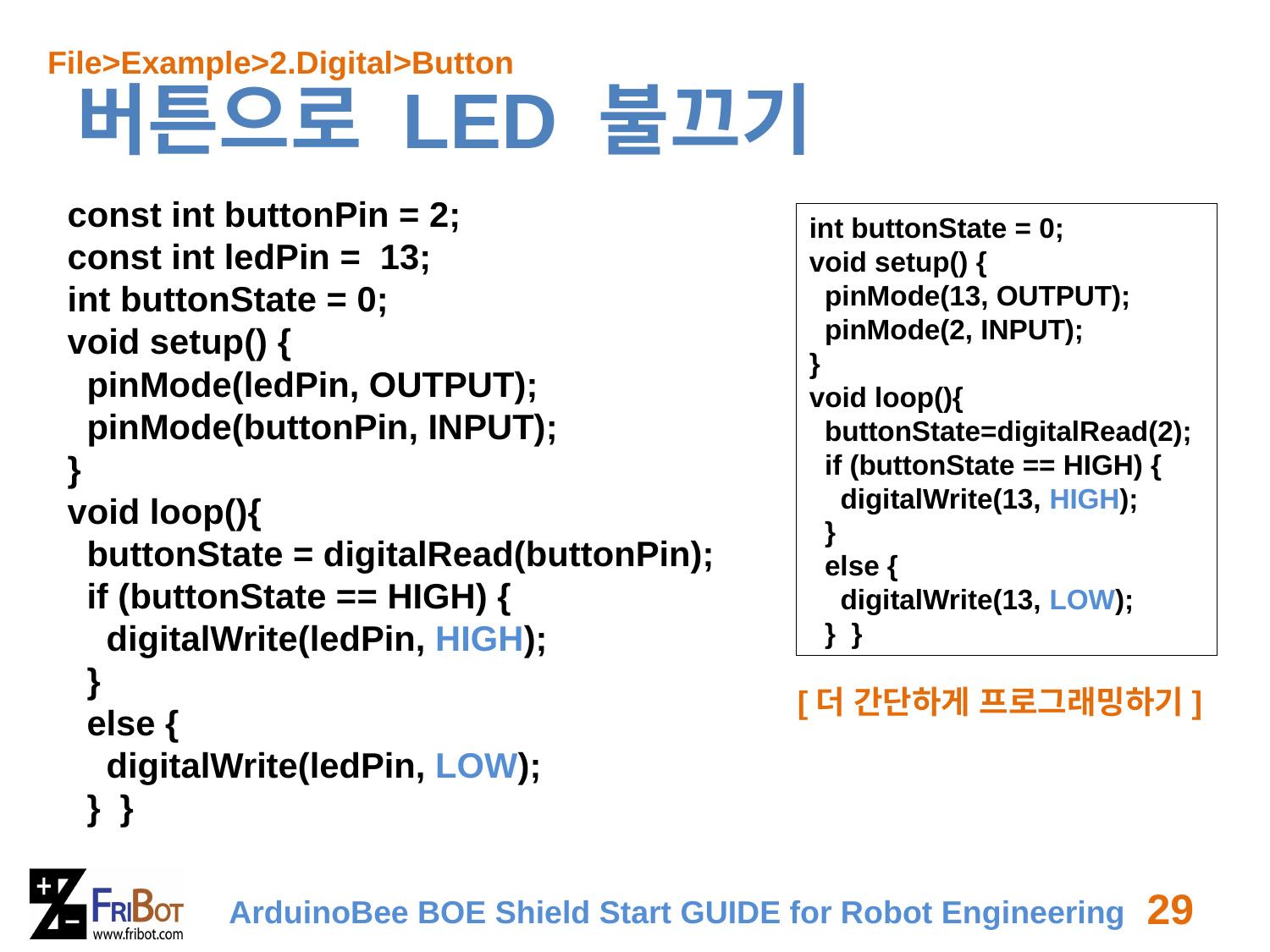

File>Example>2.Digital>Button
# 버튼으로 LED 불끄기
const int buttonPin = 2;
const int ledPin =  13;
int buttonState = 0;
void setup() {
  pinMode(ledPin, OUTPUT);
  pinMode(buttonPin, INPUT);
}
void loop(){
  buttonState = digitalRead(buttonPin);
  if (buttonState == HIGH) {
    digitalWrite(ledPin, HIGH);
  }
  else {
    digitalWrite(ledPin, LOW);
  }  }
int buttonState = 0;
void setup() {
  pinMode(13, OUTPUT);
  pinMode(2, INPUT);
}
void loop(){
  buttonState=digitalRead(2);
  if (buttonState == HIGH) {
    digitalWrite(13, HIGH);
  }
  else {
    digitalWrite(13, LOW);
  }  }
[더 간단하게 프로그래밍하기]
29